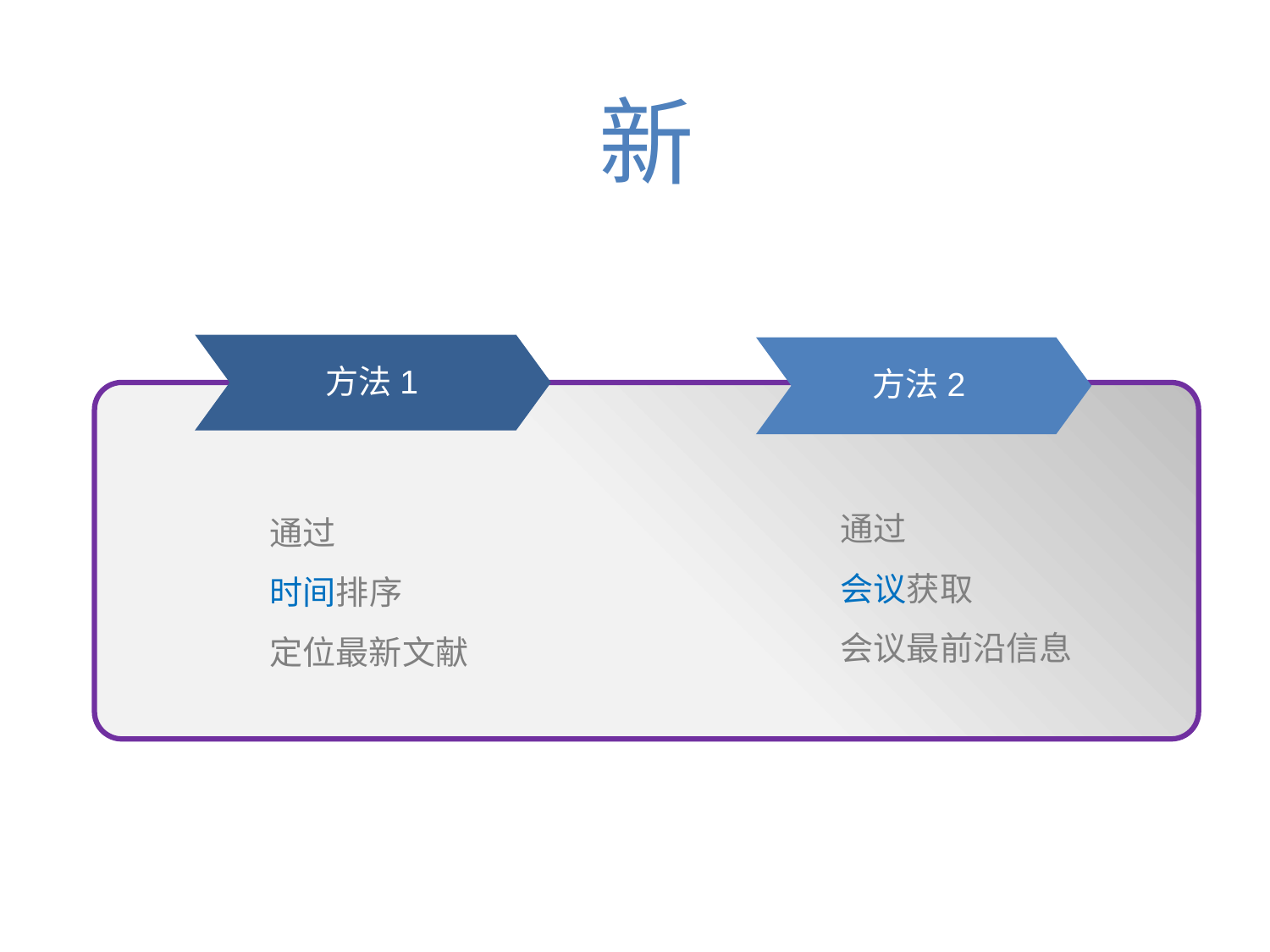

新

方法1
方法2

通过
会议获取
会议最前沿信息
通过
时间排序
定位最新文献